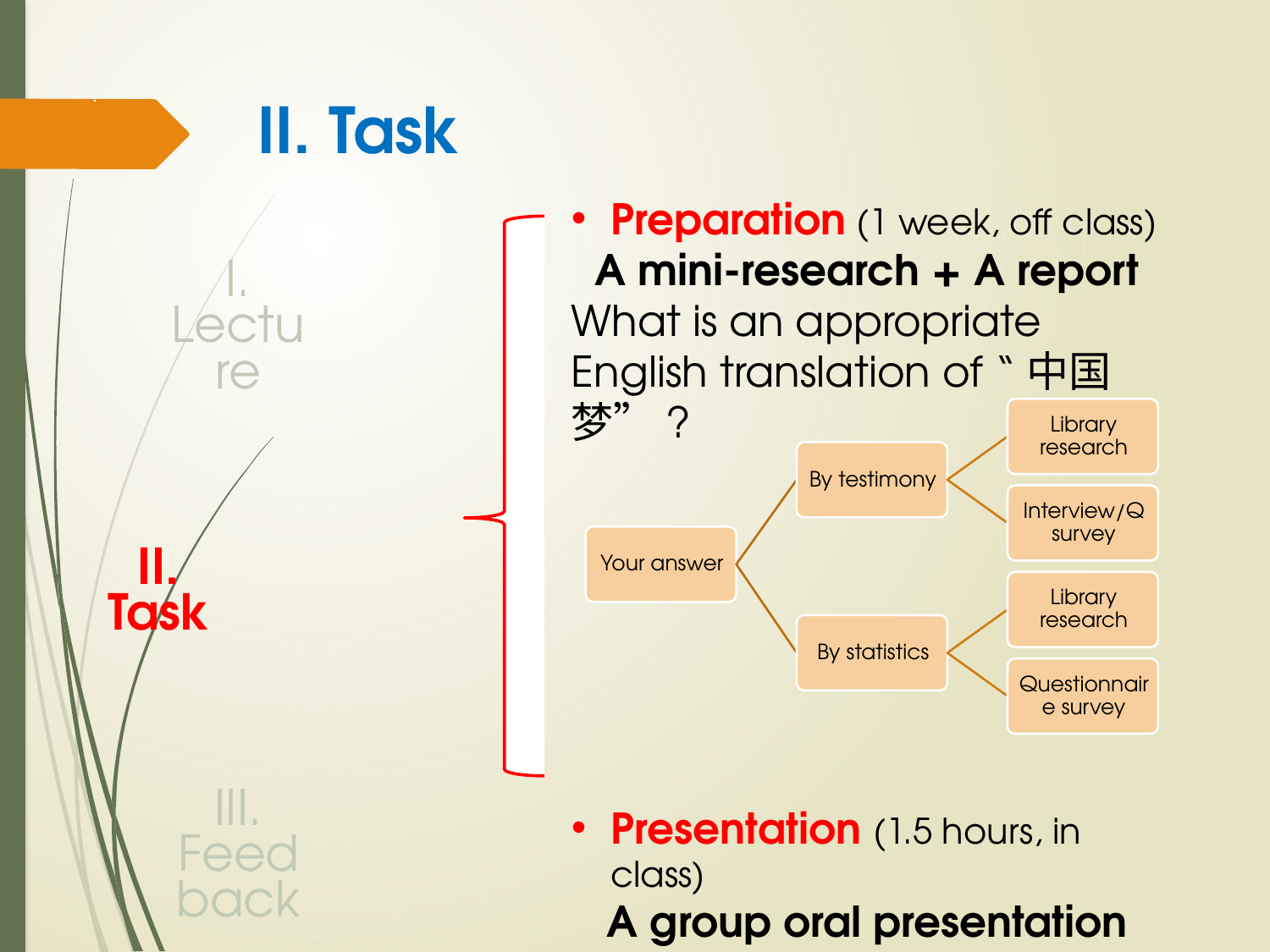

I. Lecture
II. Task
III. Feedback
# II. Task
Preparation (1 week, off class)
  A mini-research + A report
What is an appropriate English translation of “中国梦”?

Presentation (1.5 hours, in class)
   A group oral presentation

Your answer

By testimony

Library research

Interview/Q survey

By statistics

Library research

Questionnaire survey